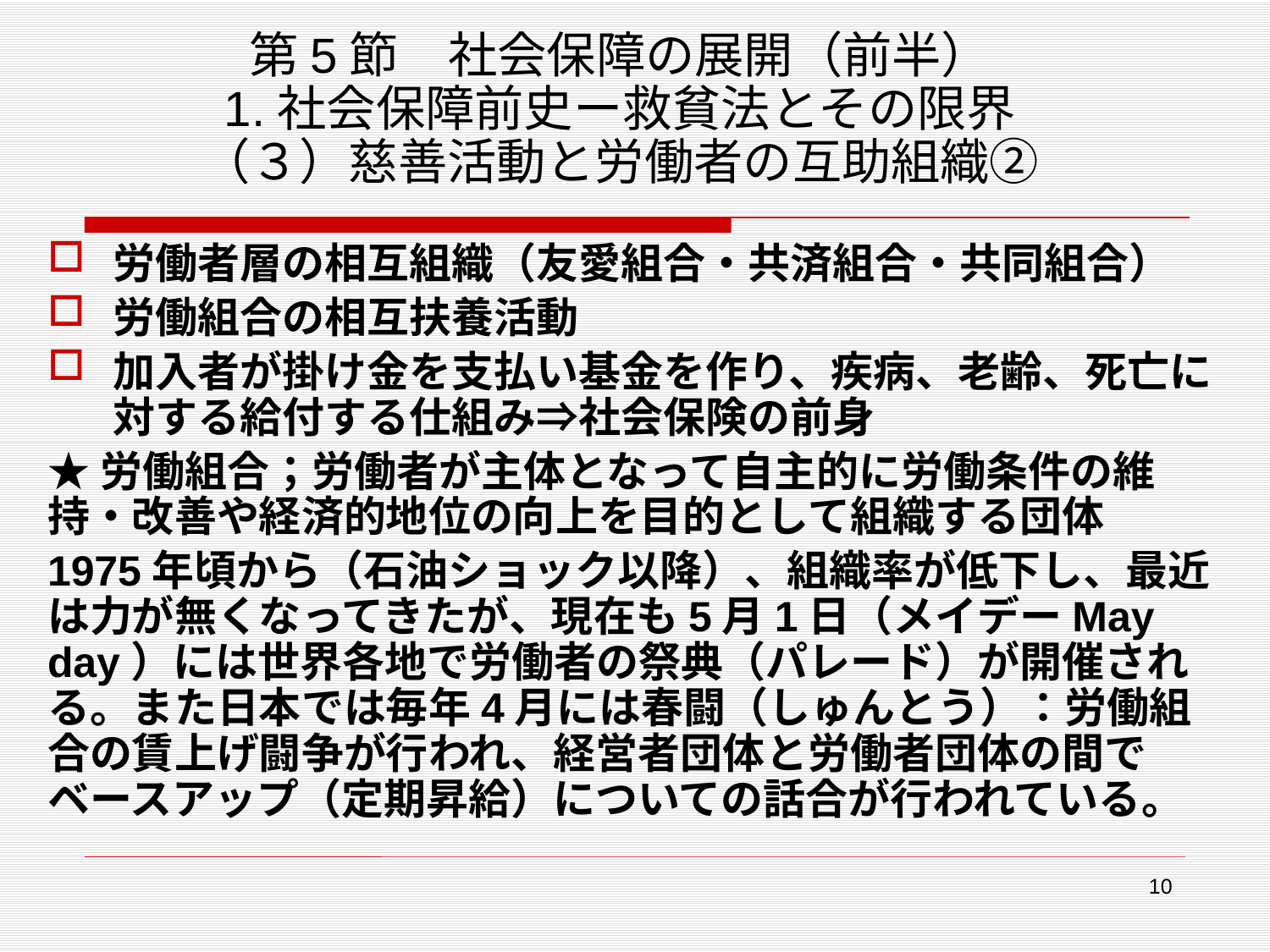

# 第5節　社会保障の展開（前半） 1.社会保障前史ー救貧法とその限界 （３）慈善活動と労働者の互助組織②
労働者層の相互組織（友愛組合・共済組合・共同組合）
労働組合の相互扶養活動
加入者が掛け金を支払い基金を作り、疾病、老齢、死亡に対する給付する仕組み⇒社会保険の前身
★労働組合；労働者が主体となって自主的に労働条件の維持・改善や経済的地位の向上を目的として組織する団体
1975年頃から（石油ショック以降）、組織率が低下し、最近は力が無くなってきたが、現在も5月1日（メイデーMay day）には世界各地で労働者の祭典（パレード）が開催される。また日本では毎年4月には春闘（しゅんとう）：労働組合の賃上げ闘争が行われ、経営者団体と労働者団体の間でベースアップ（定期昇給）についての話合が行われている。
10